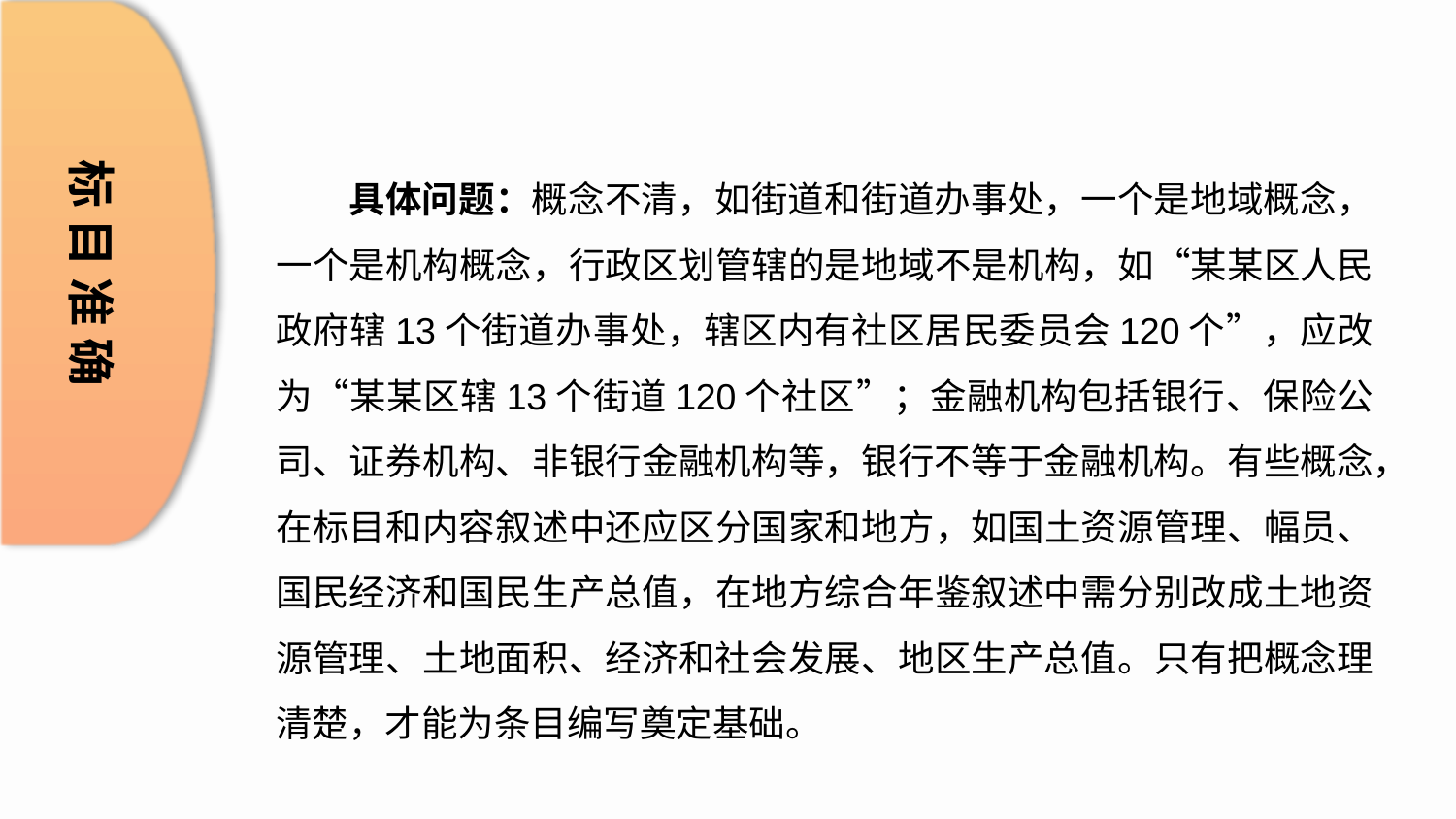

标 目 准 确
具体问题：概念不清，如街道和街道办事处，一个是地域概念，一个是机构概念，行政区划管辖的是地域不是机构，如“某某区人民政府辖13个街道办事处，辖区内有社区居民委员会120个”，应改为“某某区辖13个街道120个社区”；金融机构包括银行、保险公司、证券机构、非银行金融机构等，银行不等于金融机构。有些概念，在标目和内容叙述中还应区分国家和地方，如国土资源管理、幅员、国民经济和国民生产总值，在地方综合年鉴叙述中需分别改成土地资源管理、土地面积、经济和社会发展、地区生产总值。只有把概念理清楚，才能为条目编写奠定基础。